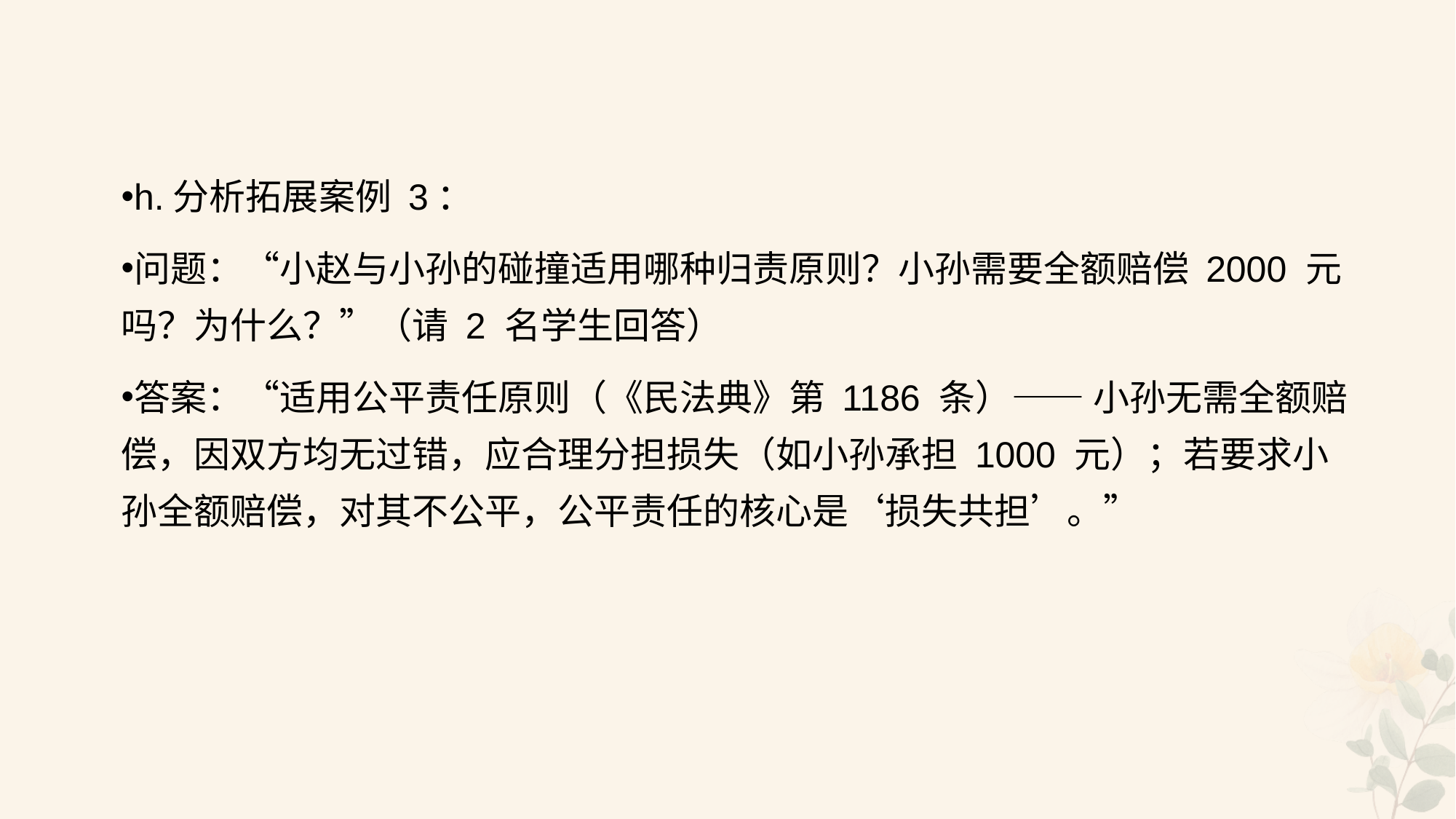

#
h.分析拓展案例 3：
问题：“小赵与小孙的碰撞适用哪种归责原则？小孙需要全额赔偿 2000 元吗？为什么？”（请 2 名学生回答）
答案：“适用公平责任原则（《民法典》第 1186 条）—— 小孙无需全额赔偿，因双方均无过错，应合理分担损失（如小孙承担 1000 元）；若要求小孙全额赔偿，对其不公平，公平责任的核心是‘损失共担’。”